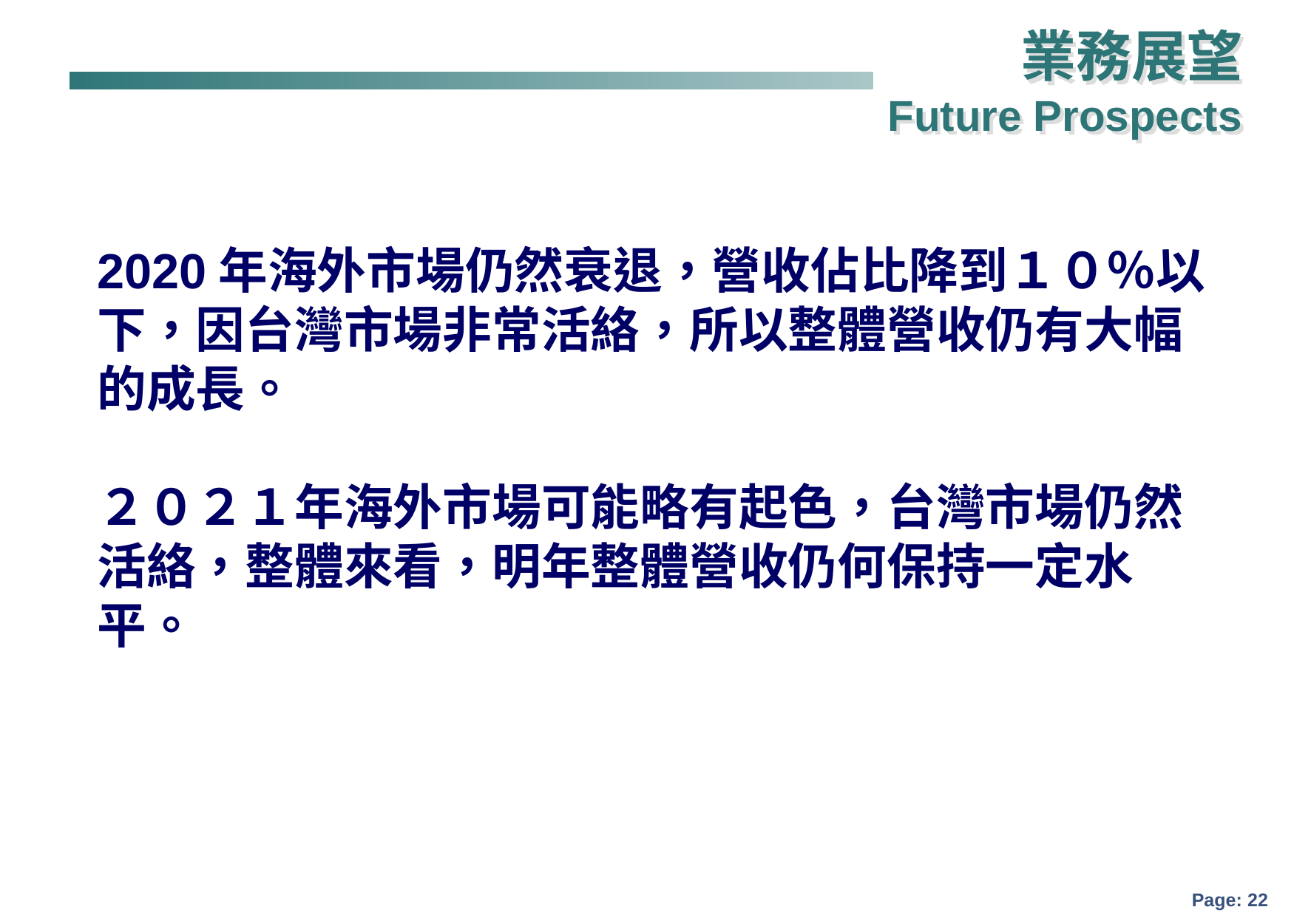

業務展望
Future Prospects

2020年海外市場仍然衰退，營收佔比降到１０％以下，因台灣市場非常活絡，所以整體營收仍有大幅的成長。

２０２１年海外市場可能略有起色，台灣市場仍然活絡，整體來看，明年整體營收仍何保持一定水平。

Page: 22